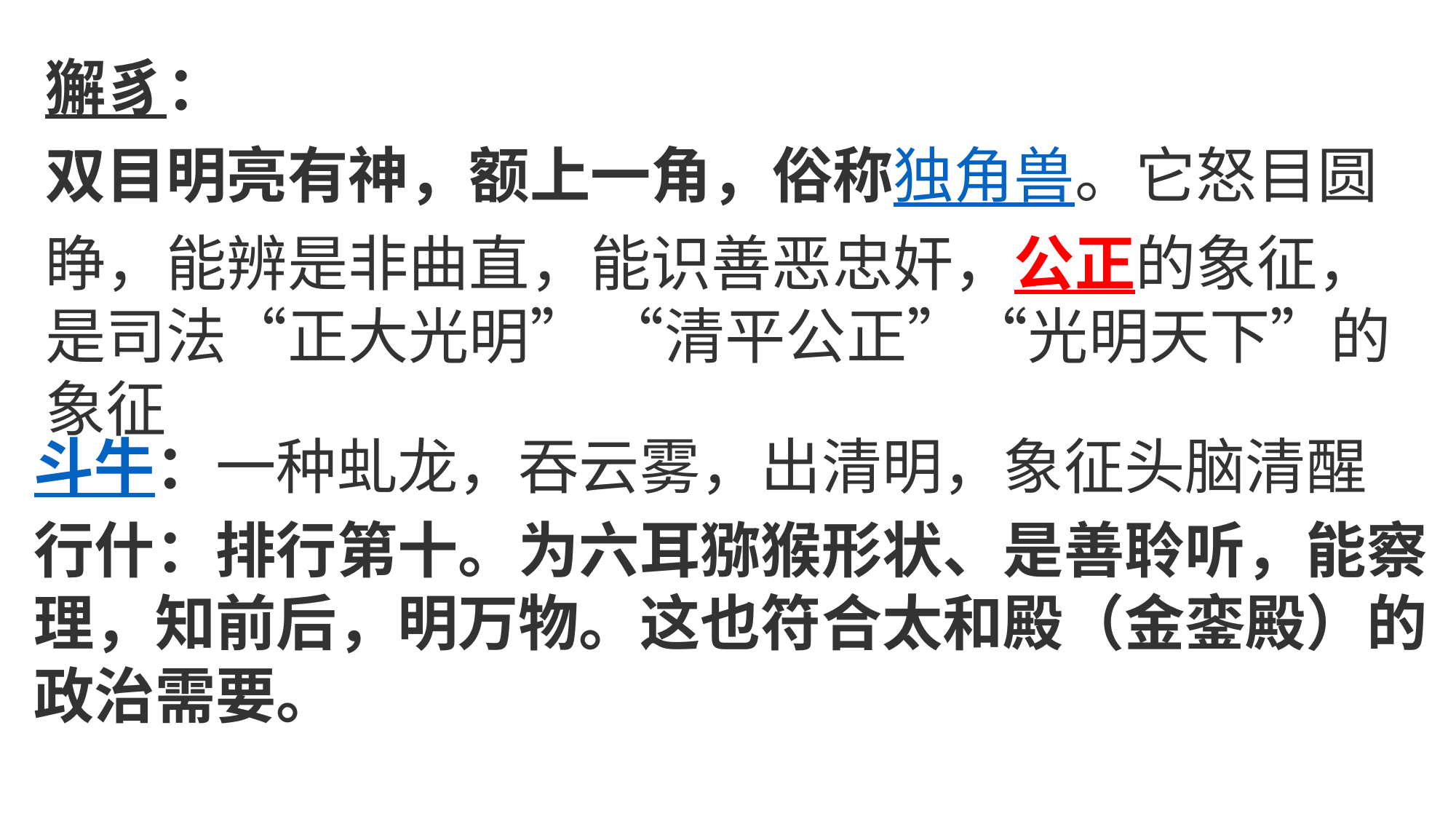

獬豸：双目明亮有神，额上一角，俗称独角兽。它怒目圆睁，能辨是非曲直，能识善恶忠奸，公正的象征，是司法“正大光明” “清平公正”“光明天下”的象征
斗牛：一种虬龙，吞云雾，出清明，象征头脑清醒
行什：排行第十。为六耳猕猴形状、是善聆听，能察理，知前后，明万物。这也符合太和殿（金銮殿）的政治需要。